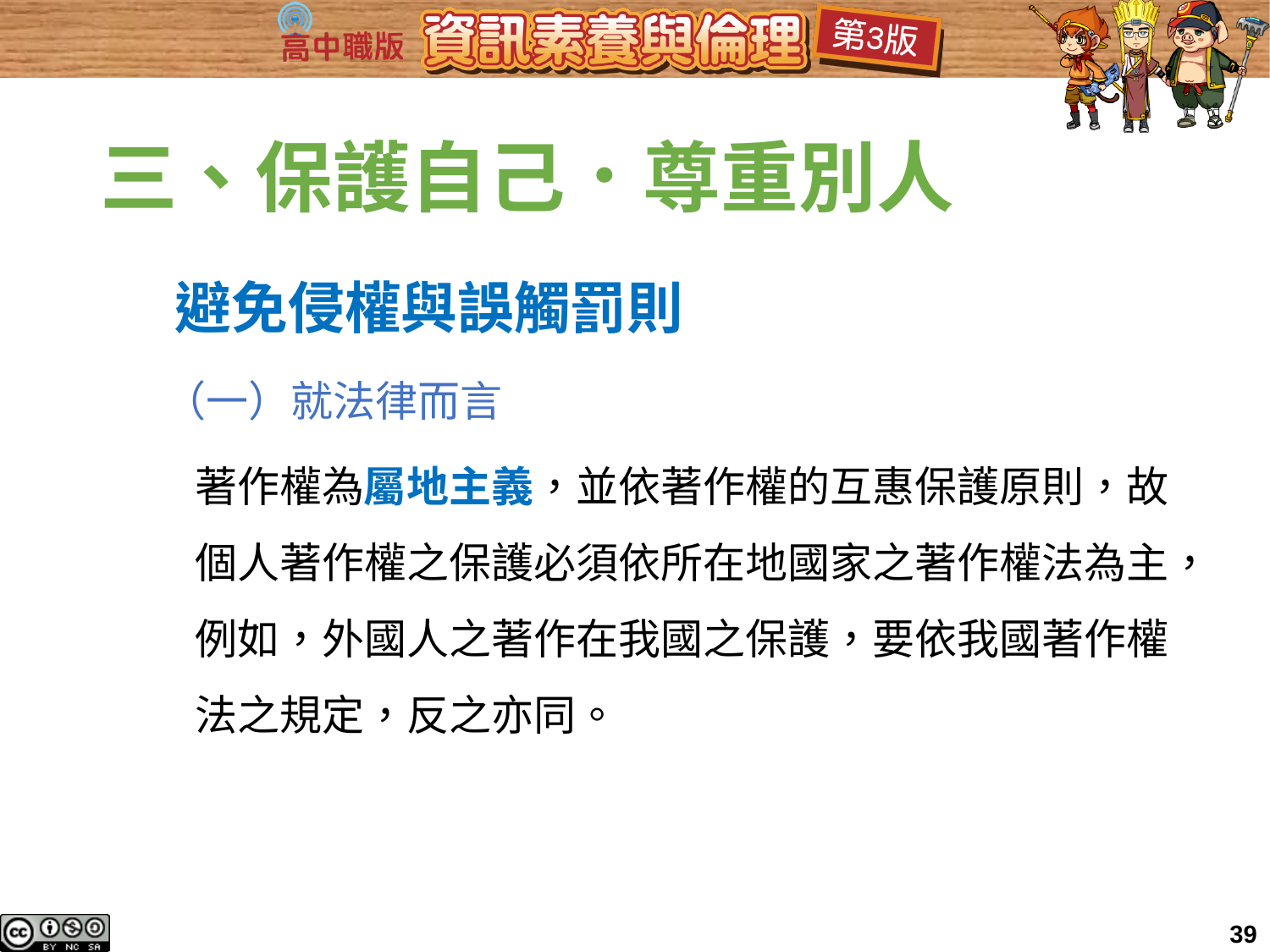

三、保護自己．尊重別人
避免侵權與誤觸罰則
（一）就法律而言
著作權為屬地主義，並依著作權的互惠保護原則，故個人著作權之保護必須依所在地國家之著作權法為主，例如，外國人之著作在我國之保護，要依我國著作權法之規定，反之亦同。
39